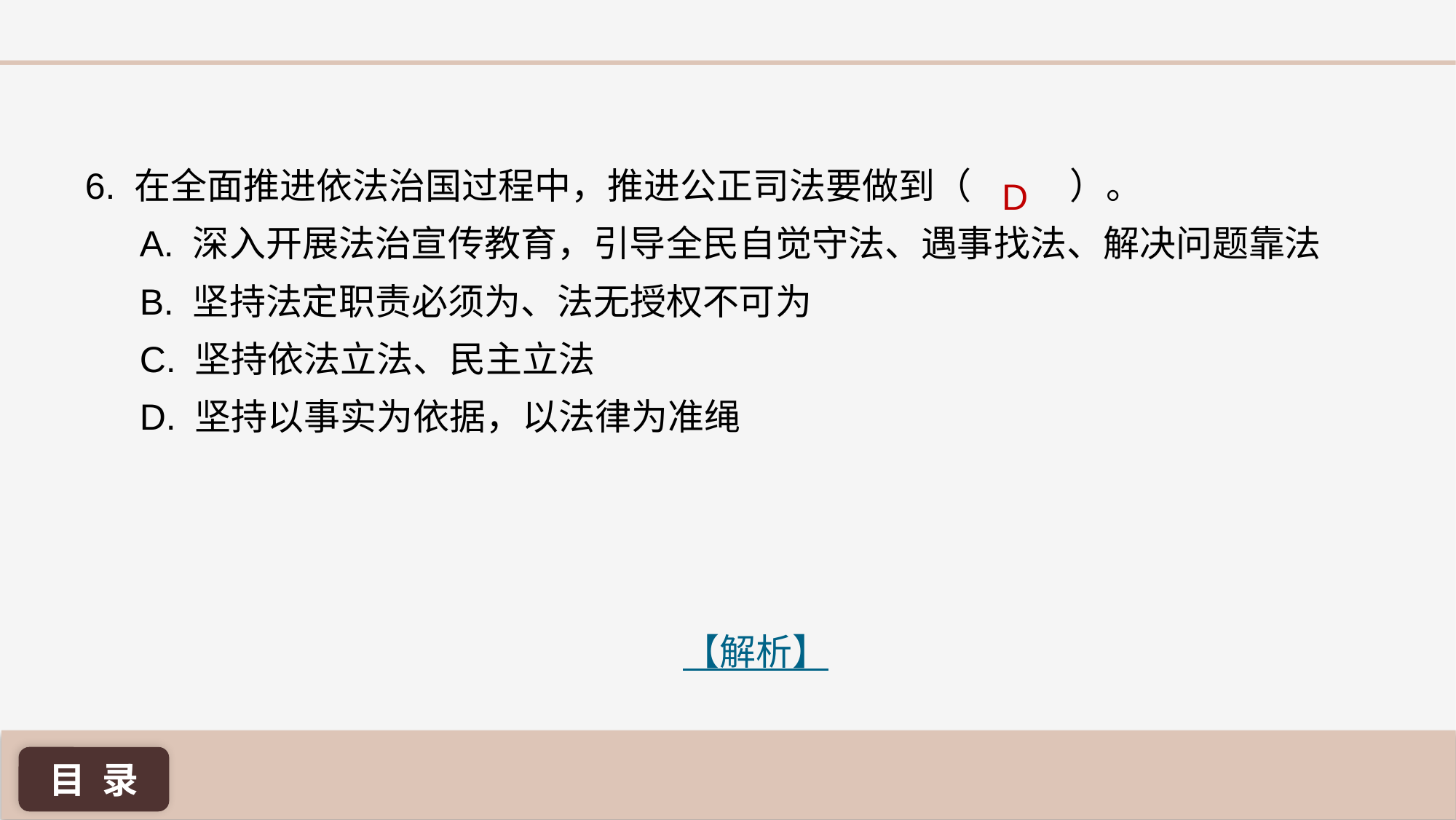

6. 在全面推进依法治国过程中，推进公正司法要做到（            ）。
A. 深入开展法治宣传教育，引导全民自觉守法、遇事找法、解决问题靠法
B. 坚持法定职责必须为、法无授权不可为
C. 坚持依法立法、民主立法
D. 坚持以事实为依据，以法律为准绳
D
【解析】